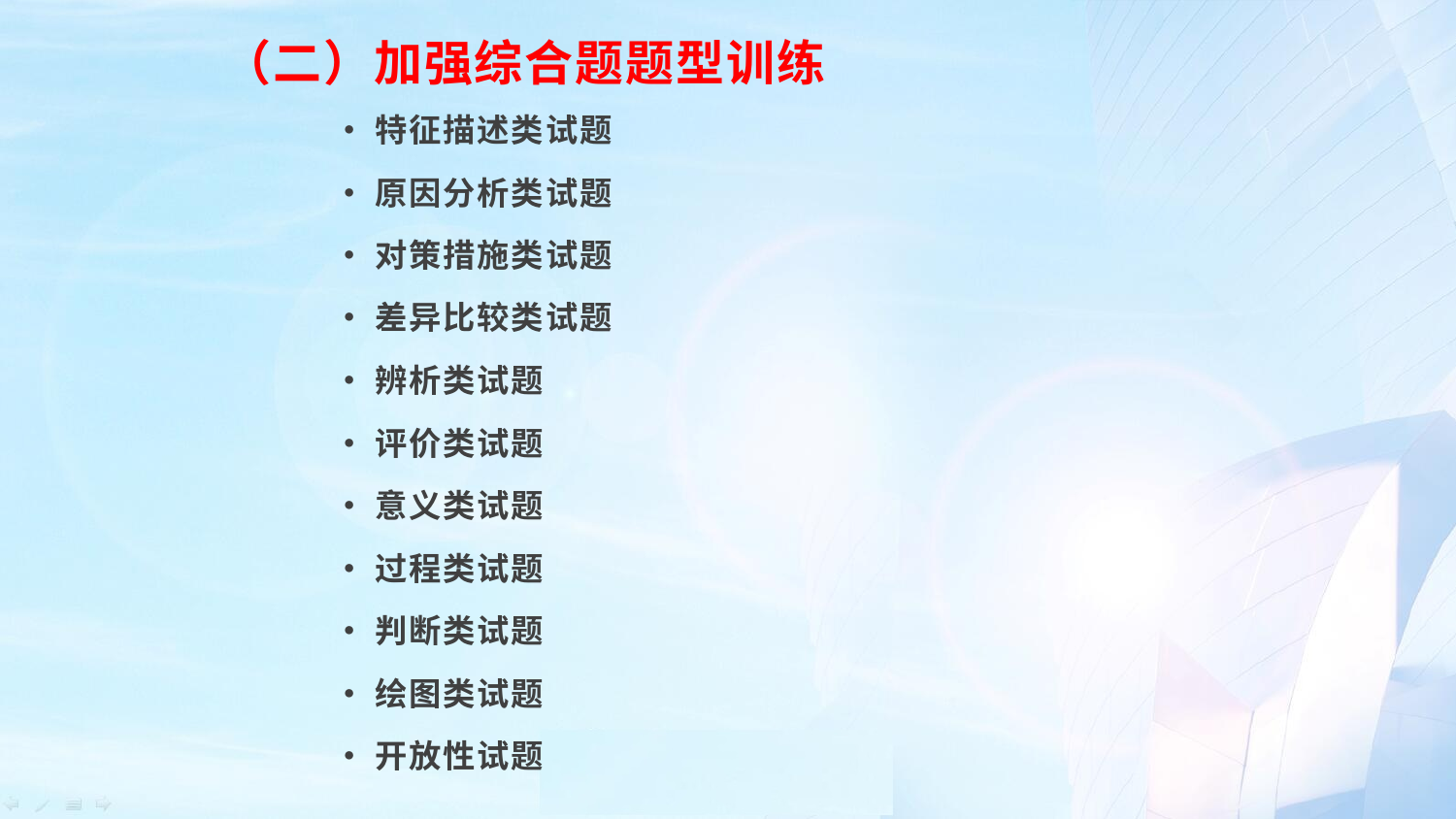

（二）加强综合题题型训练
•特征描述类试题
•原因分析类试题
•对策措施类试题
•差异比较类试题
•辨析类试题
•评价类试题
•意义类试题
•过程类试题
•判断类试题
•绘图类试题
•开放性试题